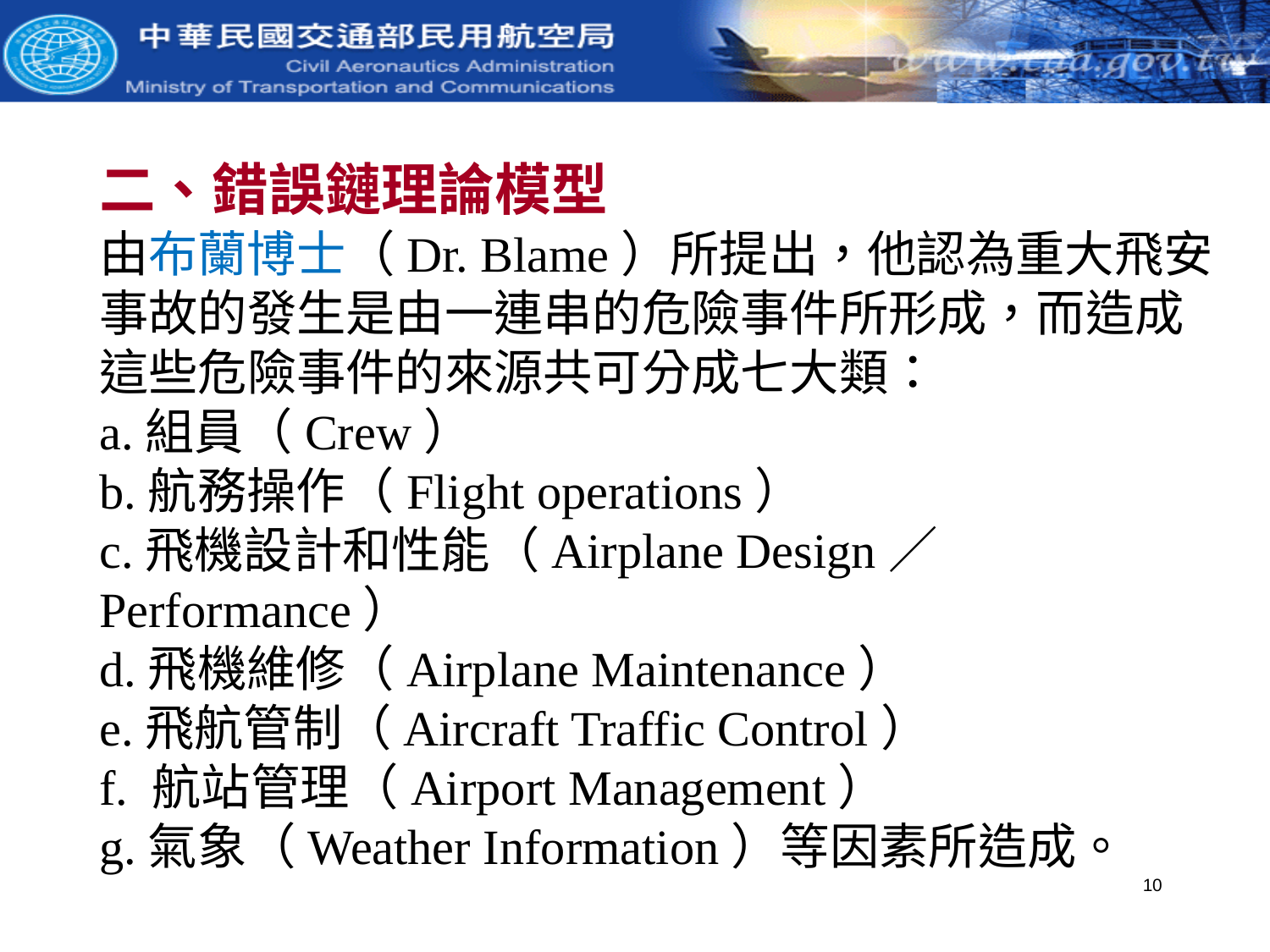

二、錯誤鏈理論模型
由布蘭博士（Dr. Blame）所提出，他認為重大飛安事故的發生是由一連串的危險事件所形成，而造成這些危險事件的來源共可分成七大類：
a.組員（Crew）
b.航務操作（Flight operations）
c.飛機設計和性能（Airplane Design／Performance）
d.飛機維修（Airplane Maintenance）
e.飛航管制（Aircraft Traffic Control）
f. 航站管理（Airport Management）
g.氣象（Weather Information）等因素所造成。